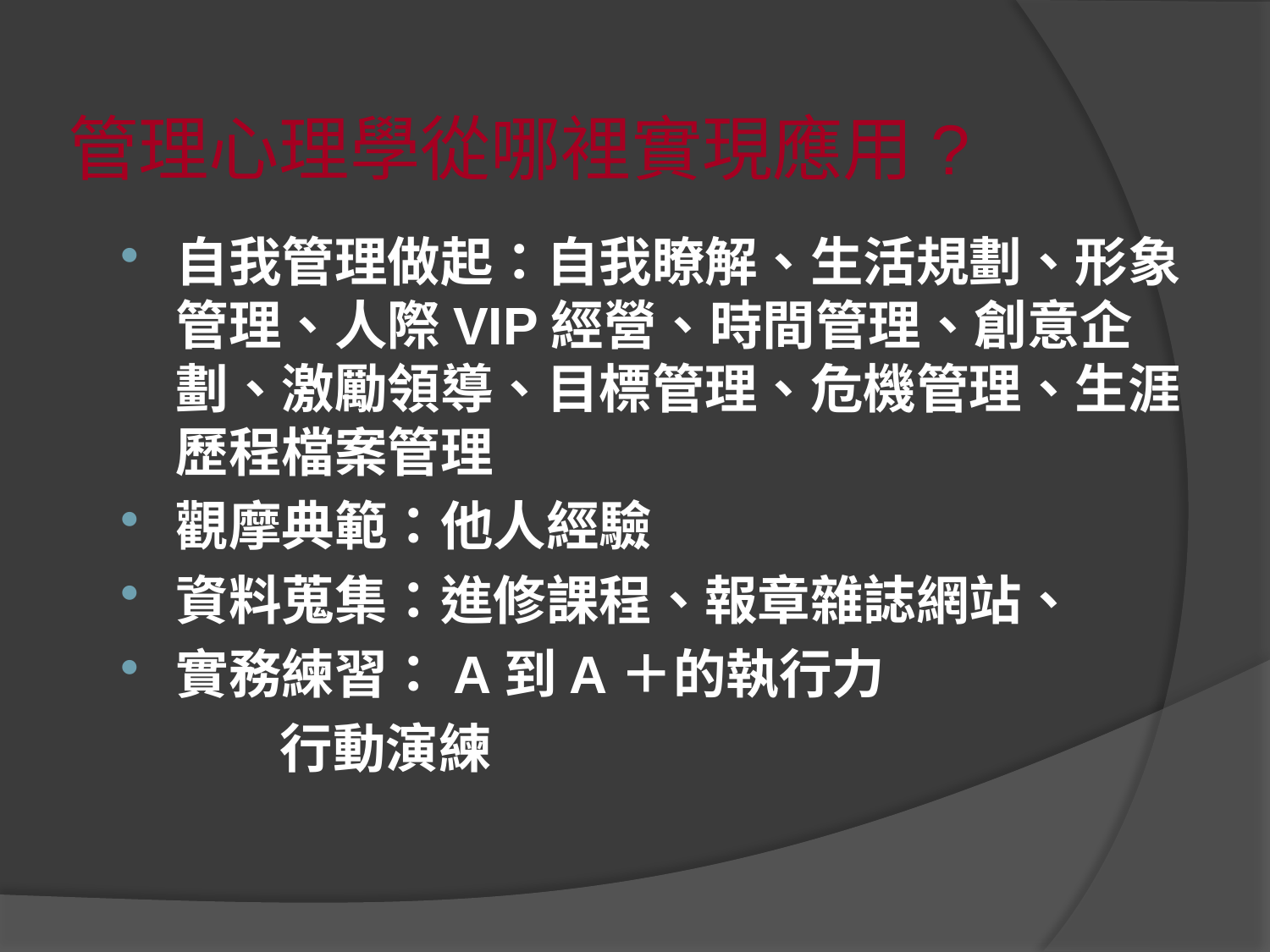

# 管理心理學從哪裡實現應用?
自我管理做起：自我瞭解、生活規劃、形象管理、人際VIP經營、時間管理、創意企劃、激勵領導、目標管理、危機管理、生涯歷程檔案管理
觀摩典範：他人經驗
資料蒐集：進修課程、報章雜誌網站、
實務練習：A到A＋的執行力
            行動演練